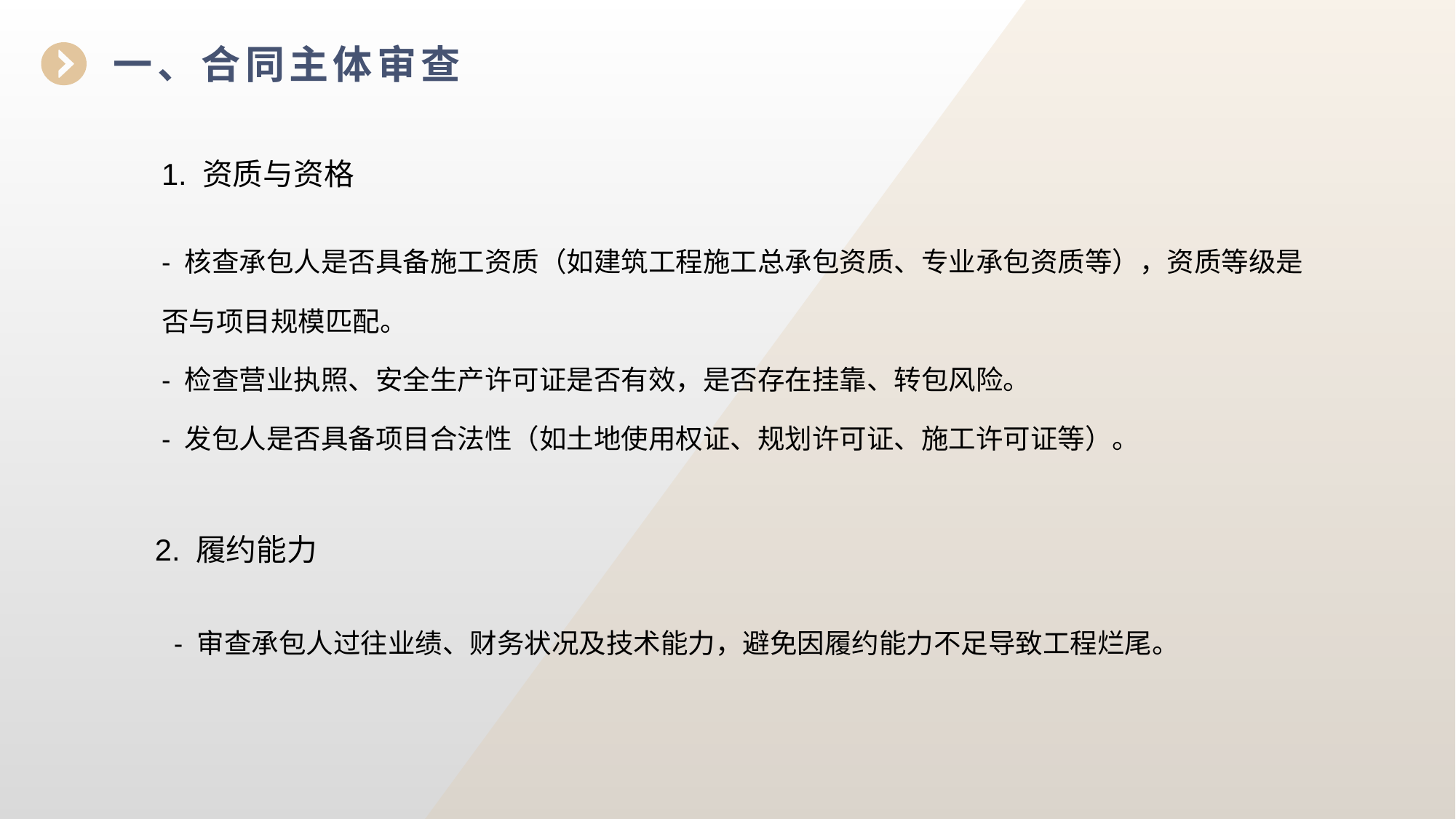

一、合同主体审查

1. 资质与资格
- 核查承包人是否具备施工资质（如建筑工程施工总承包资质、专业承包资质等），资质等级是否与项目规模匹配。
- 检查营业执照、安全生产许可证是否有效，是否存在挂靠、转包风险。
- 发包人是否具备项目合法性（如土地使用权证、规划许可证、施工许可证等）。
2. 履约能力
- 审查承包人过往业绩、财务状况及技术能力，避免因履约能力不足导致工程烂尾。